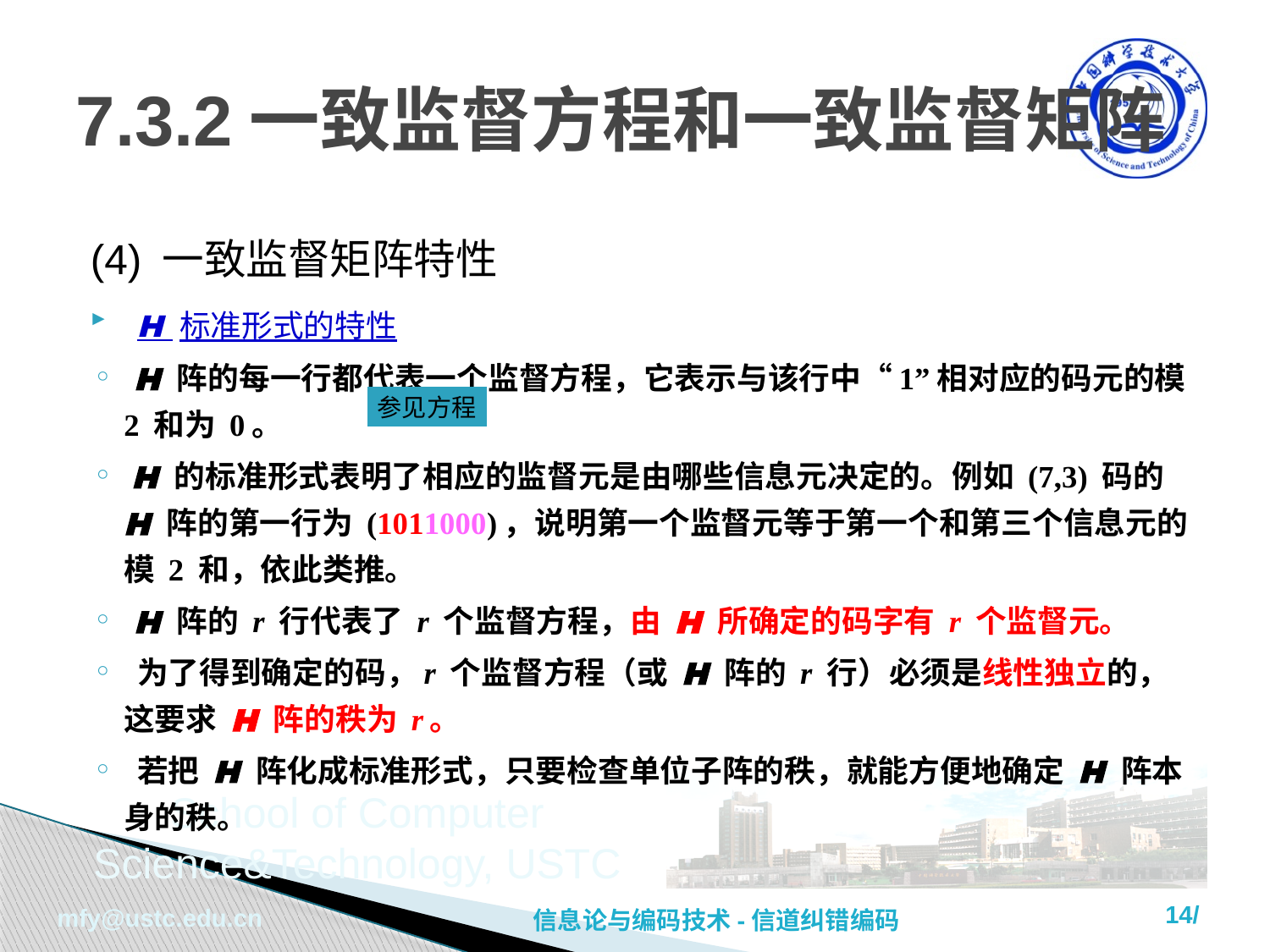

# 7.3.2一致监督方程和一致监督矩阵
(4) 一致监督矩阵特性
 H 标准形式的特性
 H 阵的每一行都代表一个监督方程，它表示与该行中“1”相对应的码元的模 2 和为 0。
 H 的标准形式表明了相应的监督元是由哪些信息元决定的。例如 (7,3) 码的 H 阵的第一行为 (1011000)，说明第一个监督元等于第一个和第三个信息元的模 2 和，依此类推。
 H 阵的 r 行代表了 r 个监督方程，由 H 所确定的码字有 r 个监督元。
 为了得到确定的码，r 个监督方程（或 H 阵的 r 行）必须是线性独立的，这要求 H 阵的秩为 r。
 若把 H 阵化成标准形式，只要检查单位子阵的秩，就能方便地确定 H 阵本身的秩。
参见方程